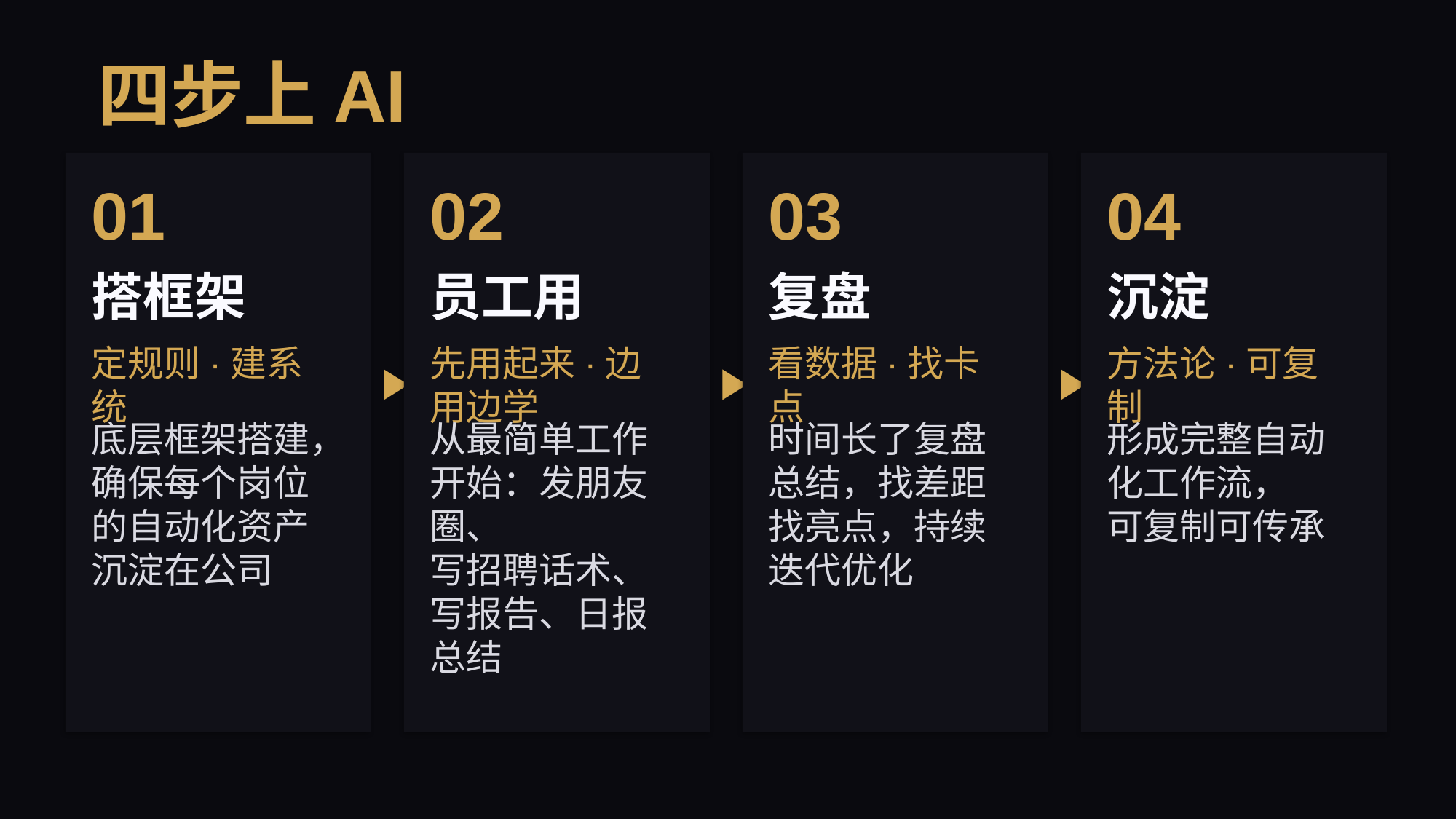

四步上AI

01
02
03
04
搭框架
员工用
复盘
沉淀
定规则·建系统
先用起来·边用边学
看数据·找卡点
方法论·可复制
▶
▶
▶
底层框架搭建，确保每个岗位
的自动化资产沉淀在公司
从最简单工作开始：发朋友圈、
写招聘话术、写报告、日报总结
时间长了复盘总结，找差距
找亮点，持续迭代优化
形成完整自动化工作流，
可复制可传承